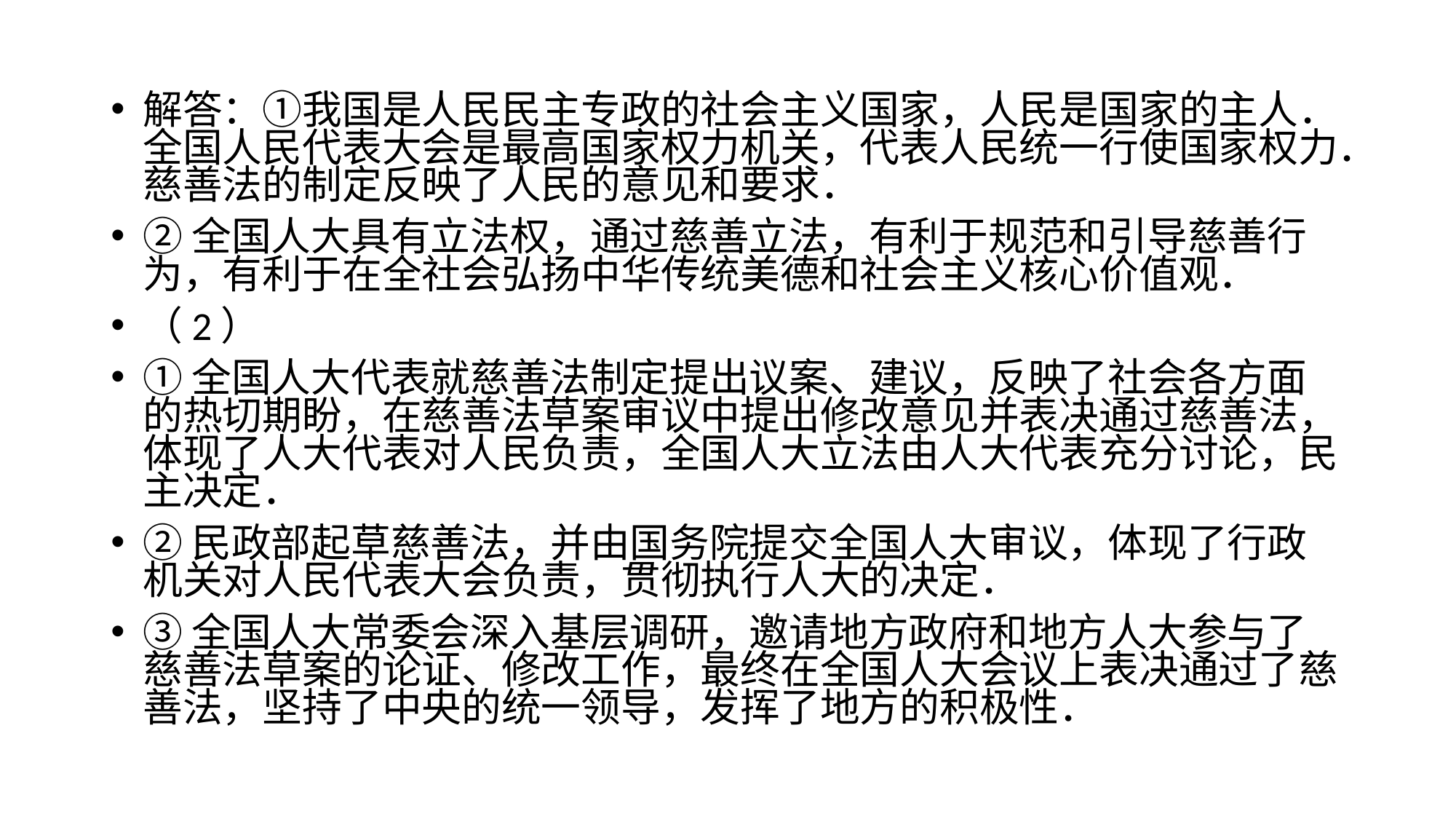

#
解答：①我国是人民民主专政的社会主义国家，人民是国家的主人．全国人民代表大会是最高国家权力机关，代表人民统一行使国家权力．慈善法的制定反映了人民的意见和要求．
②全国人大具有立法权，通过慈善立法，有利于规范和引导慈善行为，有利于在全社会弘扬中华传统美德和社会主义核心价值观．
（2）
①全国人大代表就慈善法制定提出议案、建议，反映了社会各方面的热切期盼，在慈善法草案审议中提出修改意见并表决通过慈善法，体现了人大代表对人民负责，全国人大立法由人大代表充分讨论，民主决定．
②民政部起草慈善法，并由国务院提交全国人大审议，体现了行政机关对人民代表大会负责，贯彻执行人大的决定．
③全国人大常委会深入基层调研，邀请地方政府和地方人大参与了慈善法草案的论证、修改工作，最终在全国人大会议上表决通过了慈善法，坚持了中央的统一领导，发挥了地方的积极性．